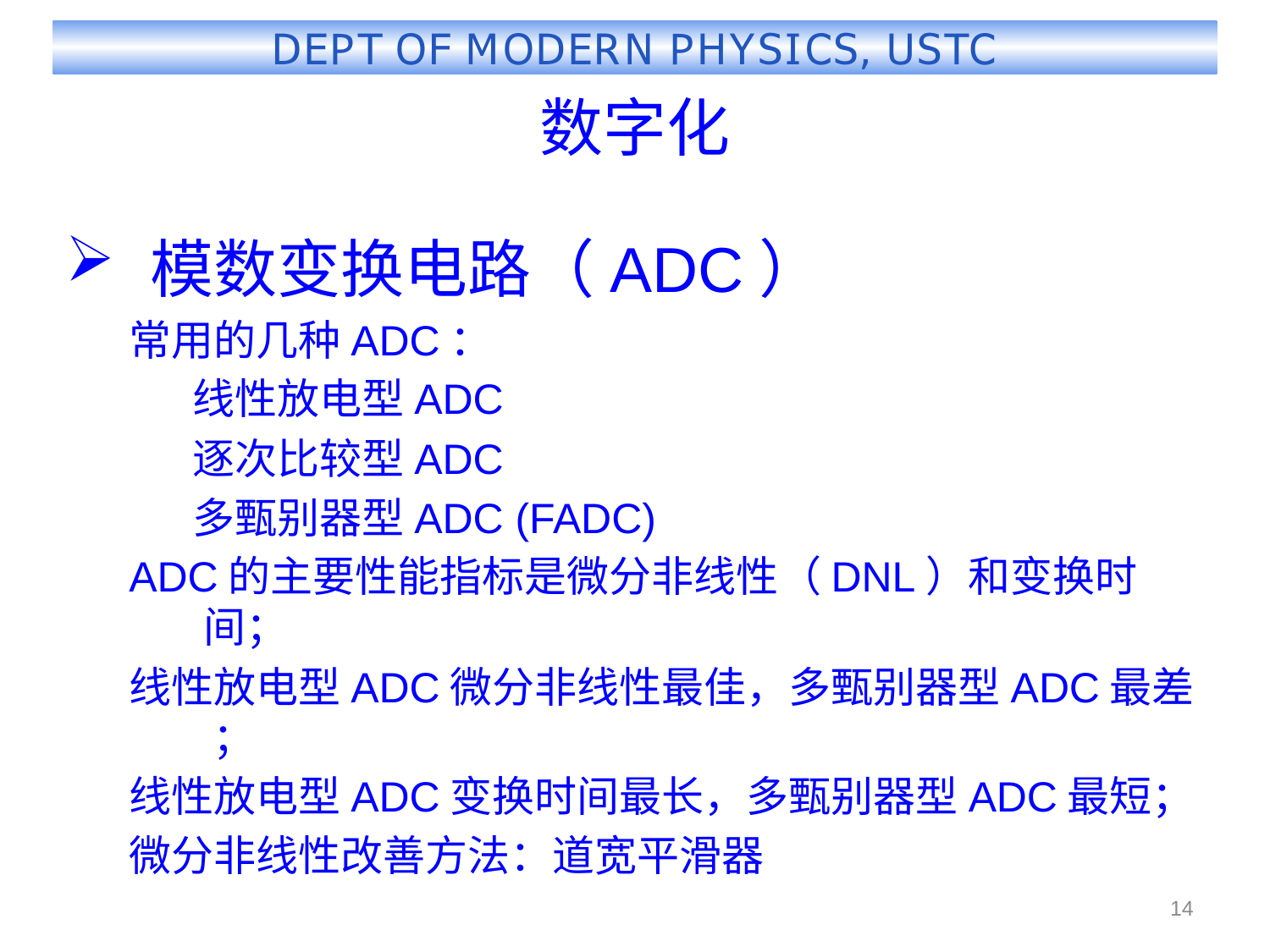

# 数字化
模数变换电路（ADC）
常用的几种ADC：
线性放电型ADC
逐次比较型ADC
多甄别器型ADC (FADC)
ADC的主要性能指标是微分非线性（DNL）和变换时间；
线性放电型ADC微分非线性最佳，多甄别器型ADC最差 ；
线性放电型ADC变换时间最长，多甄别器型ADC最短；
微分非线性改善方法：道宽平滑器

14